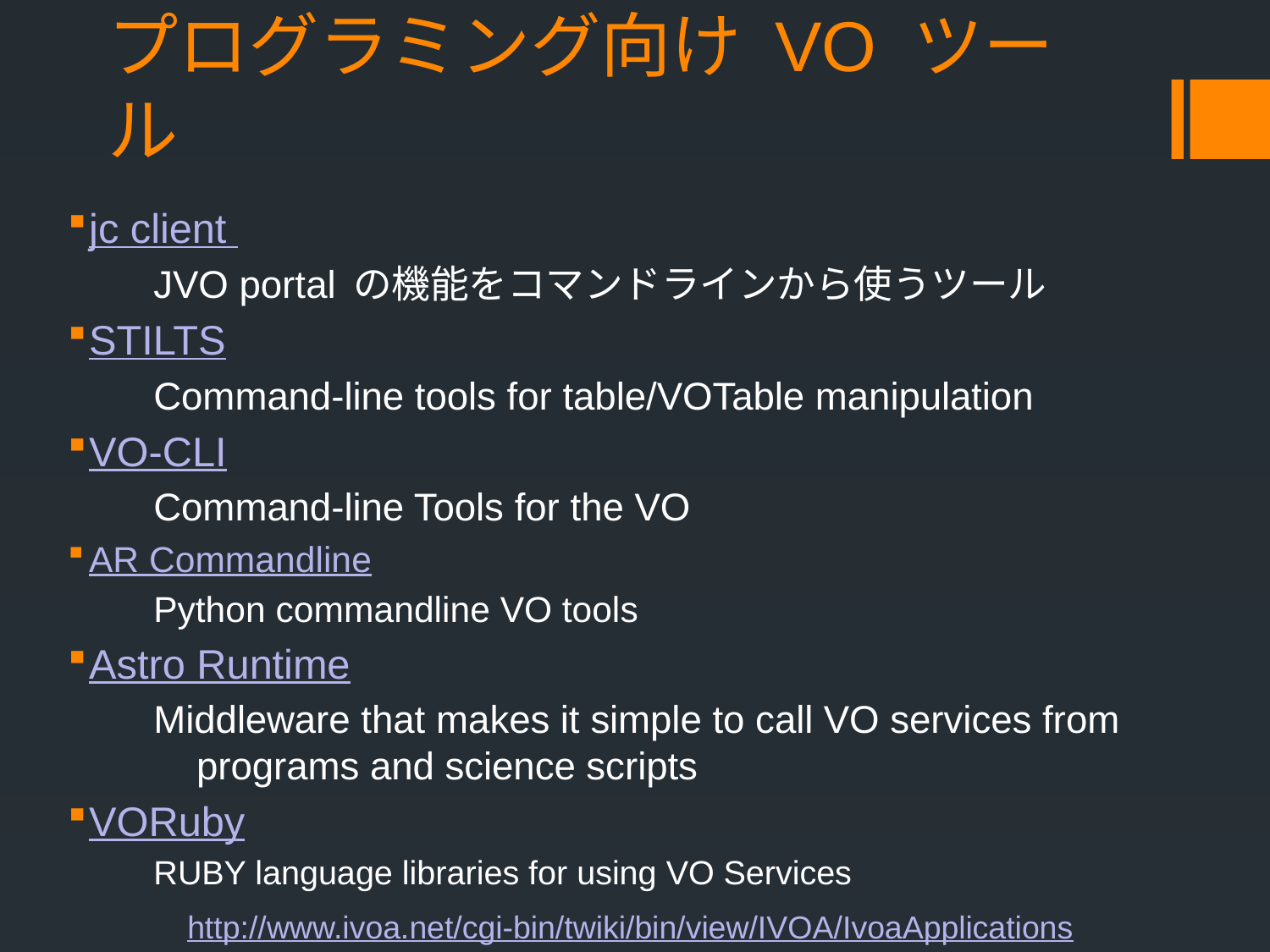

# プログラミング向け VO ツール
jc client
JVO portal の機能をコマンドラインから使うツール
STILTS
Command-line tools for table/VOTable manipulation
VO-CLI
Command-line Tools for the VO
AR Commandline
Python commandline VO tools
Astro Runtime
Middleware that makes it simple to call VO services from programs and science scripts
VORuby
RUBY language libraries for using VO Services
http://www.ivoa.net/cgi-bin/twiki/bin/view/IVOA/IvoaApplications